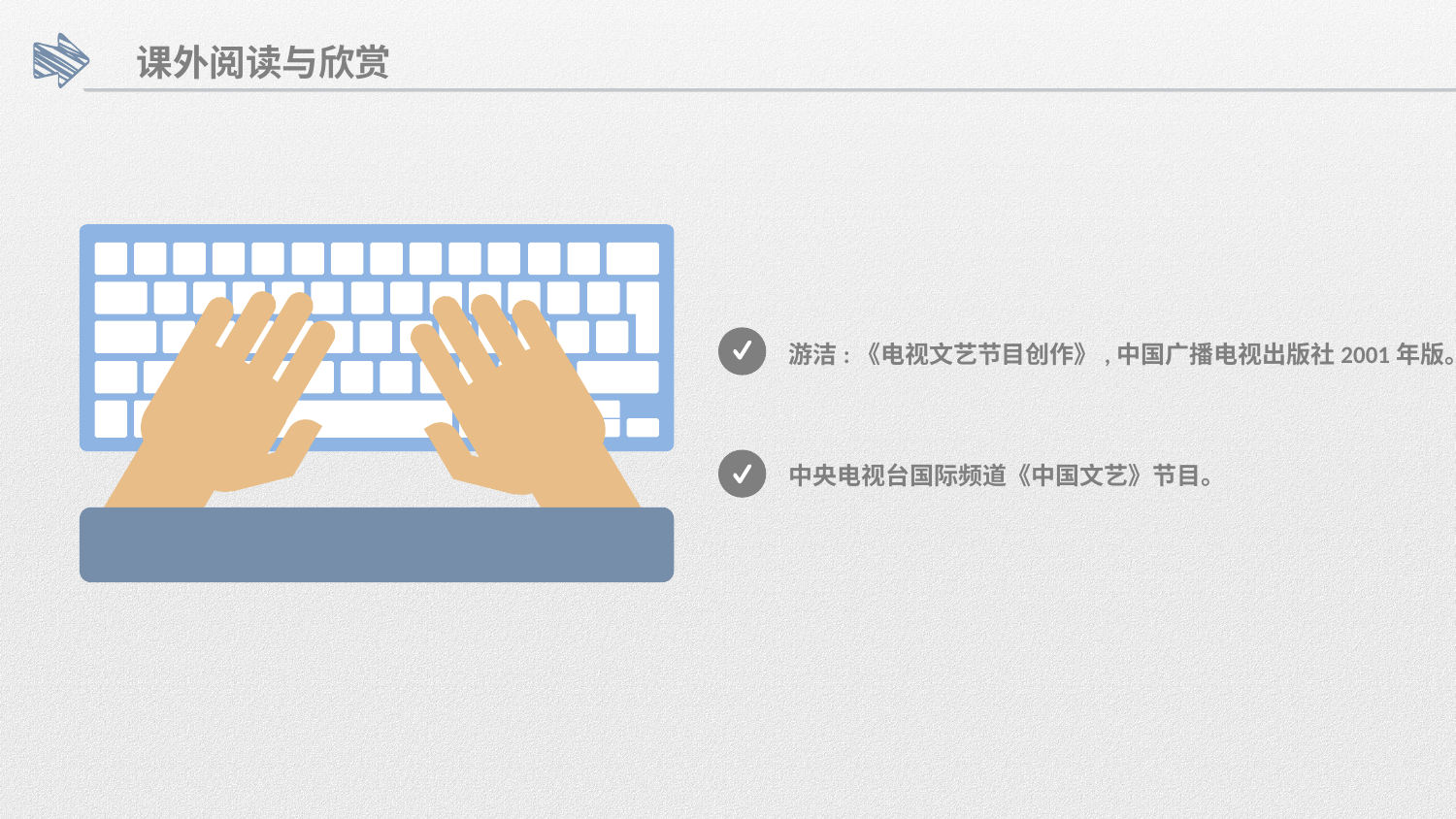

课外阅读与欣赏

标题文本预设

游洁:《电视文艺节目创作》,中国广播电视出版社2001年版。
中央电视台国际频道《中国文艺》节目。